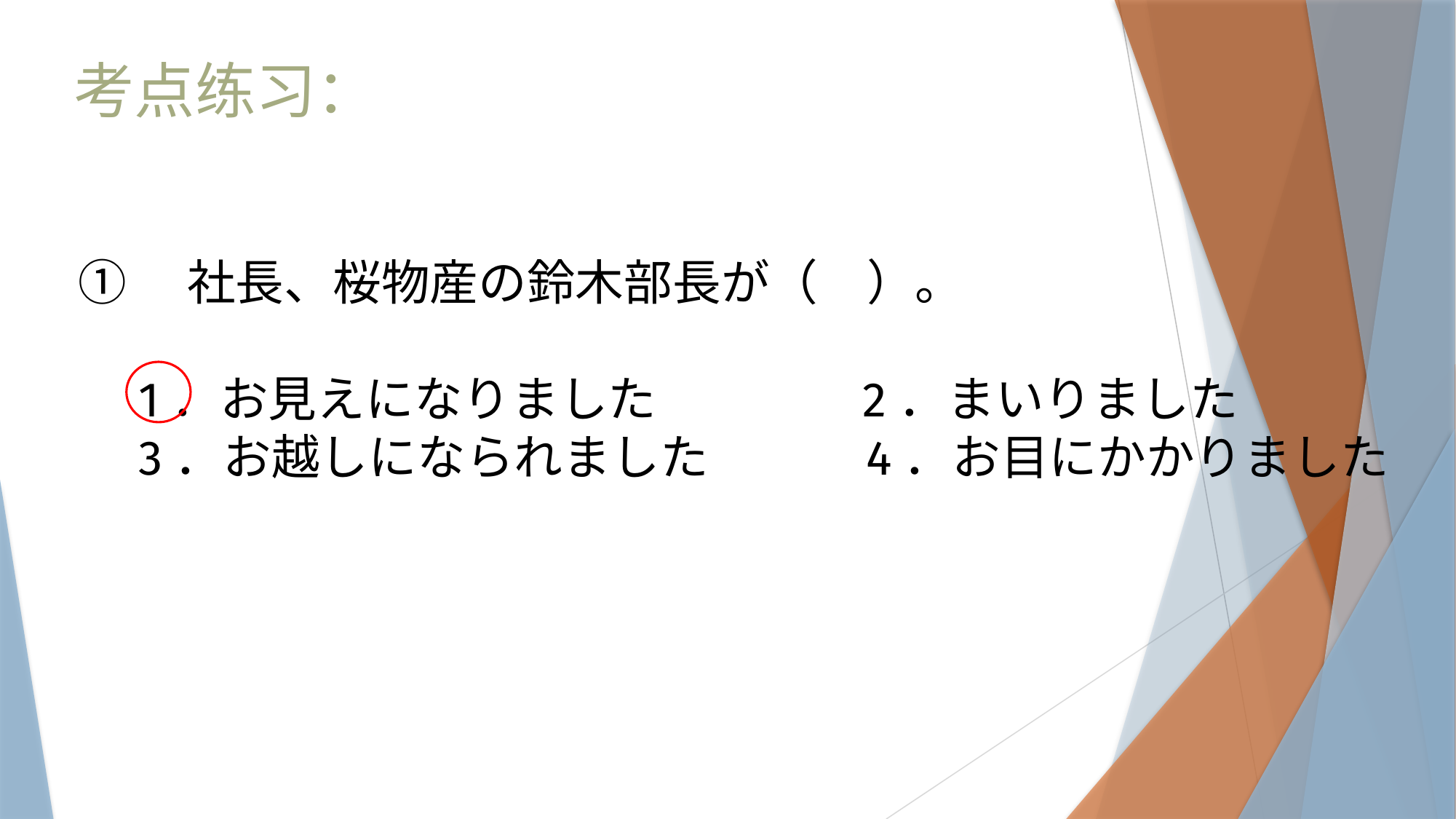

考点练习：
①　社長、桜物産の鈴木部長が（　）。

　1．お見えになりました　　　　2．まいりました
　3．お越しになられました　　　4．お目にかかりました